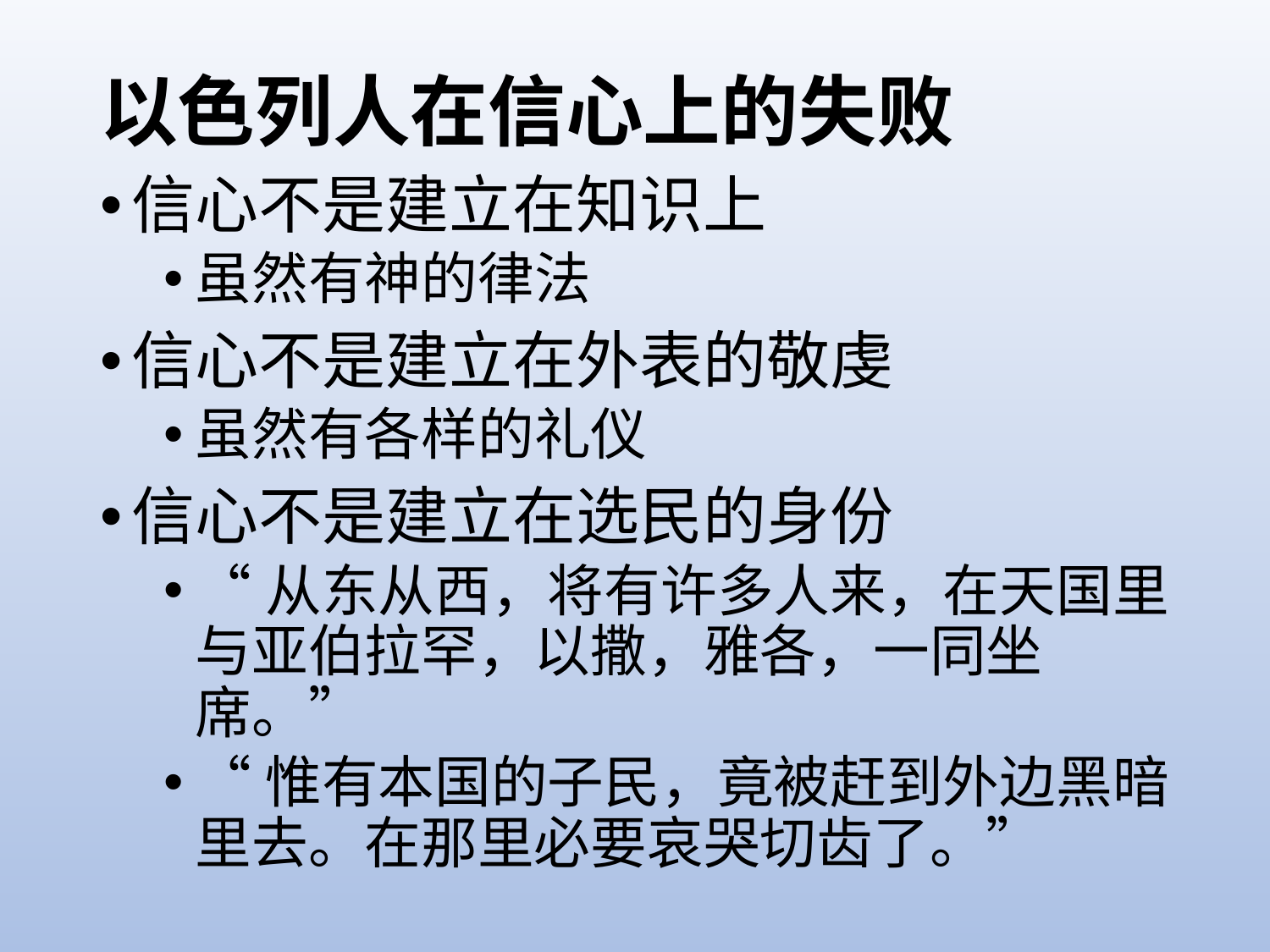

# 以色列人在信心上的失败
信心不是建立在知识上
虽然有神的律法
信心不是建立在外表的敬虔
虽然有各样的礼仪
信心不是建立在选民的身份
“从东从西，将有许多人来，在天国里与亚伯拉罕，以撒，雅各，一同坐席。”
“惟有本国的子民，竟被赶到外边黑暗里去。在那里必要哀哭切齿了。”